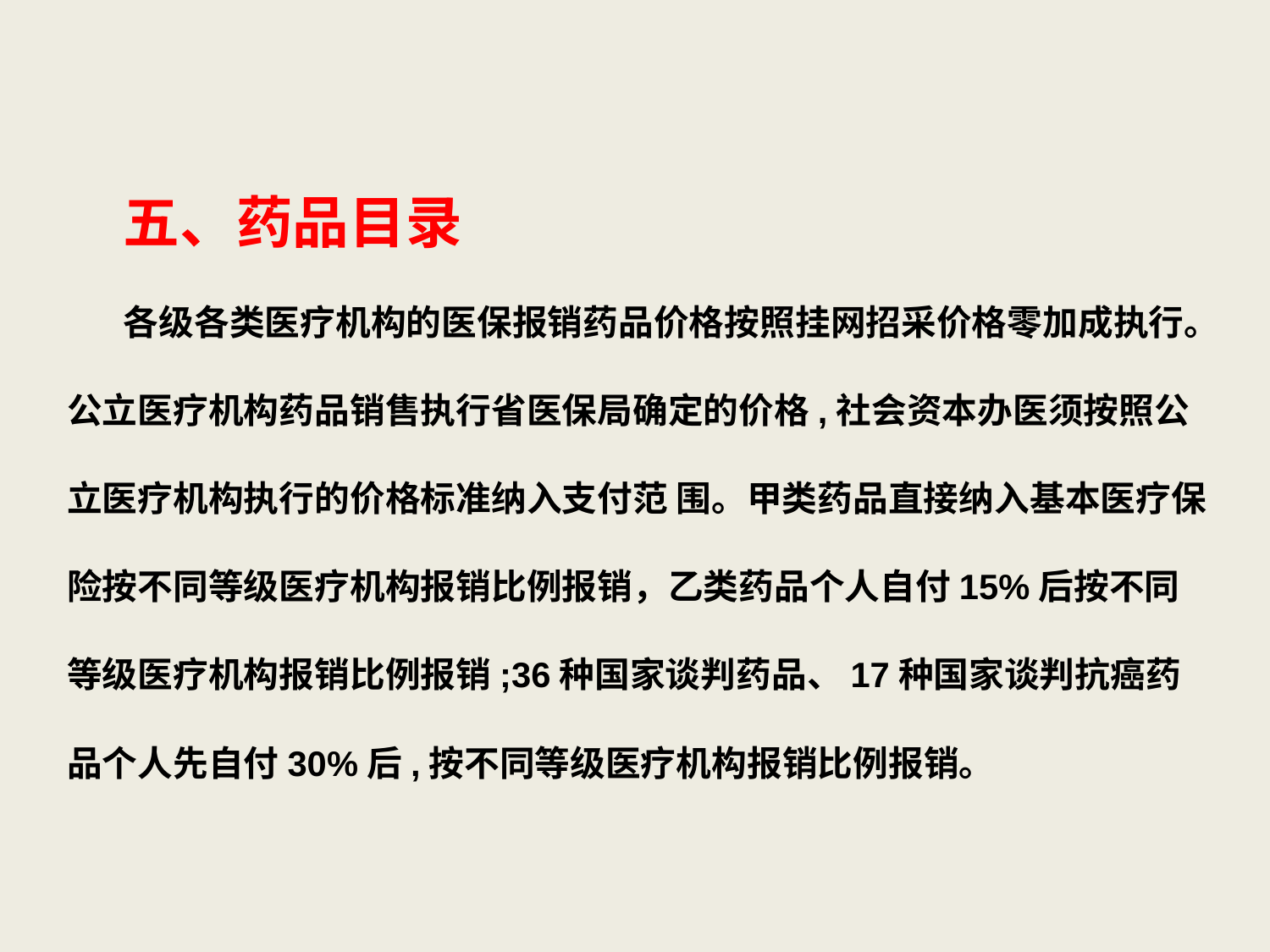

五、药品目录
各级各类医疗机构的医保报销药品价格按照挂网招采价格零加成执行。公立医疗机构药品销售执行省医保局确定的价格,社会资本办医须按照公立医疗机构执行的价格标准纳入支付范 围。甲类药品直接纳入基本医疗保险按不同等级医疗机构报销比例报销，乙类药品个人自付15%后按不同等级医疗机构报销比例报销;36种国家谈判药品、17种国家谈判抗癌药品个人先自付30%后,按不同等级医疗机构报销比例报销。